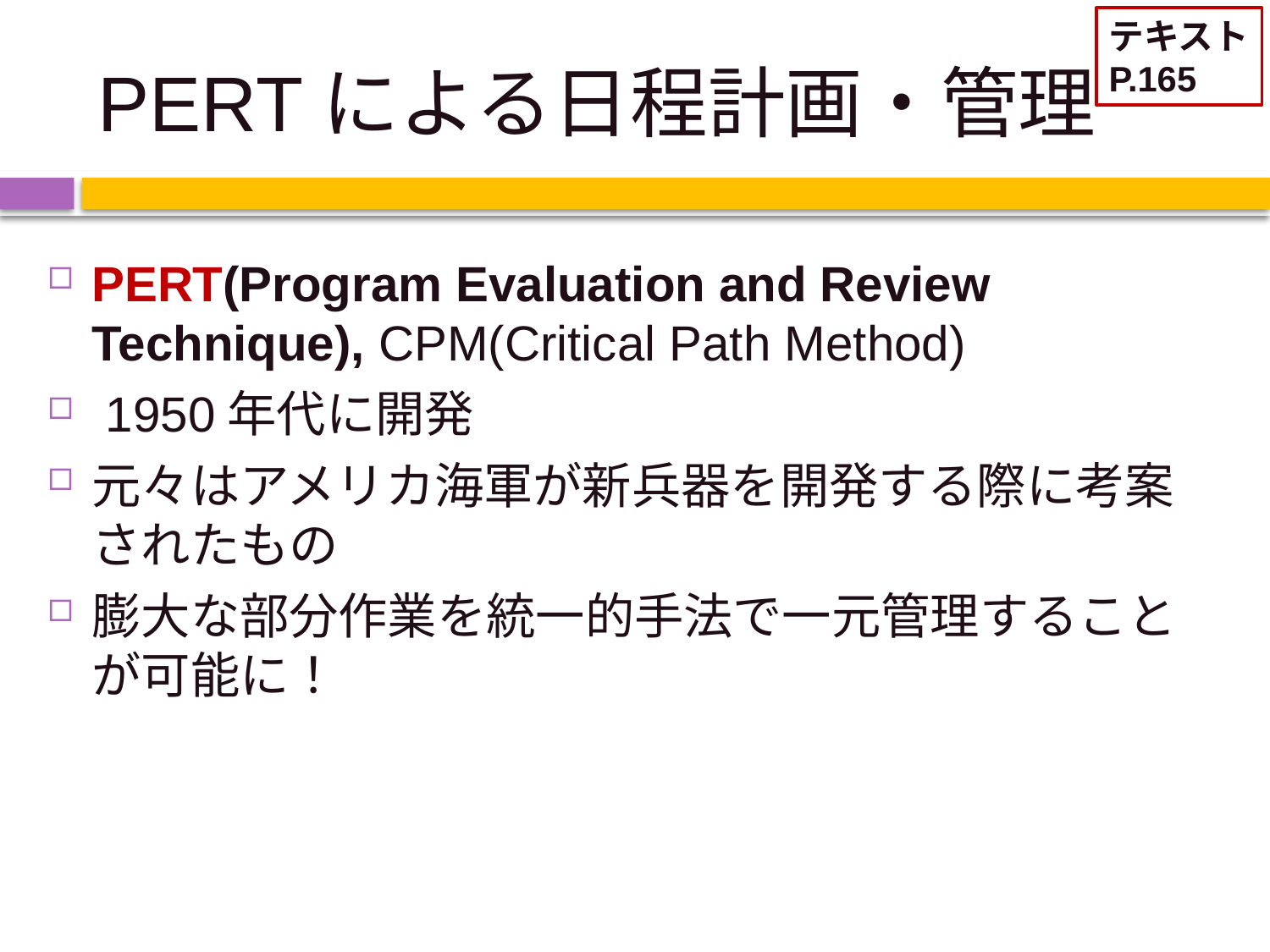

テキスト
P.165
# PERTによる日程計画・管理
PERT(Program Evaluation and Review Technique), CPM(Critical Path Method)
 1950年代に開発
元々はアメリカ海軍が新兵器を開発する際に考案されたもの
膨大な部分作業を統一的手法で一元管理することが可能に！